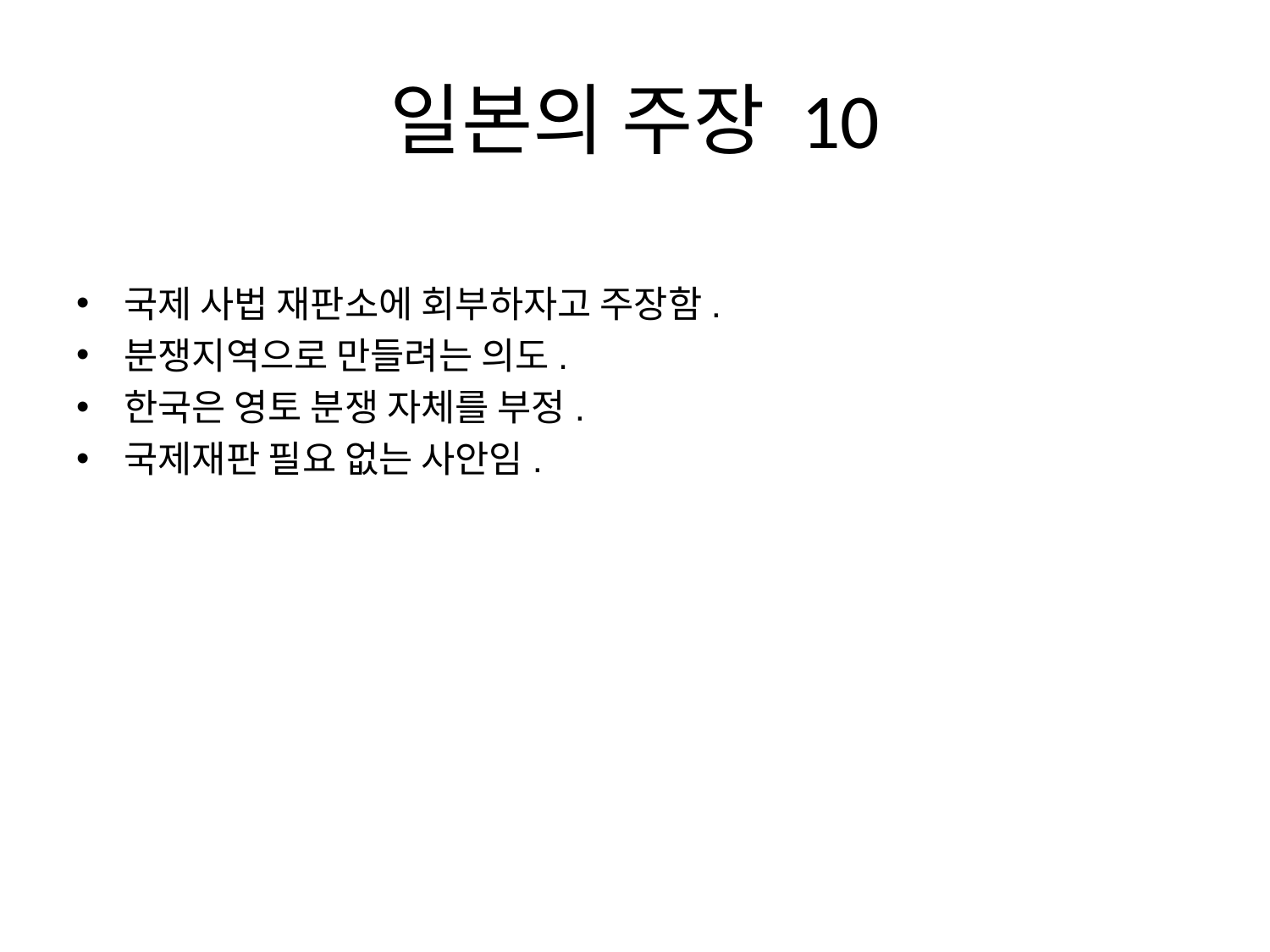

# 일본의 주장 10

국제 사법 재판소에 회부하자고 주장함.
분쟁지역으로 만들려는 의도.
한국은 영토 분쟁 자체를 부정.
국제재판 필요 없는 사안임.